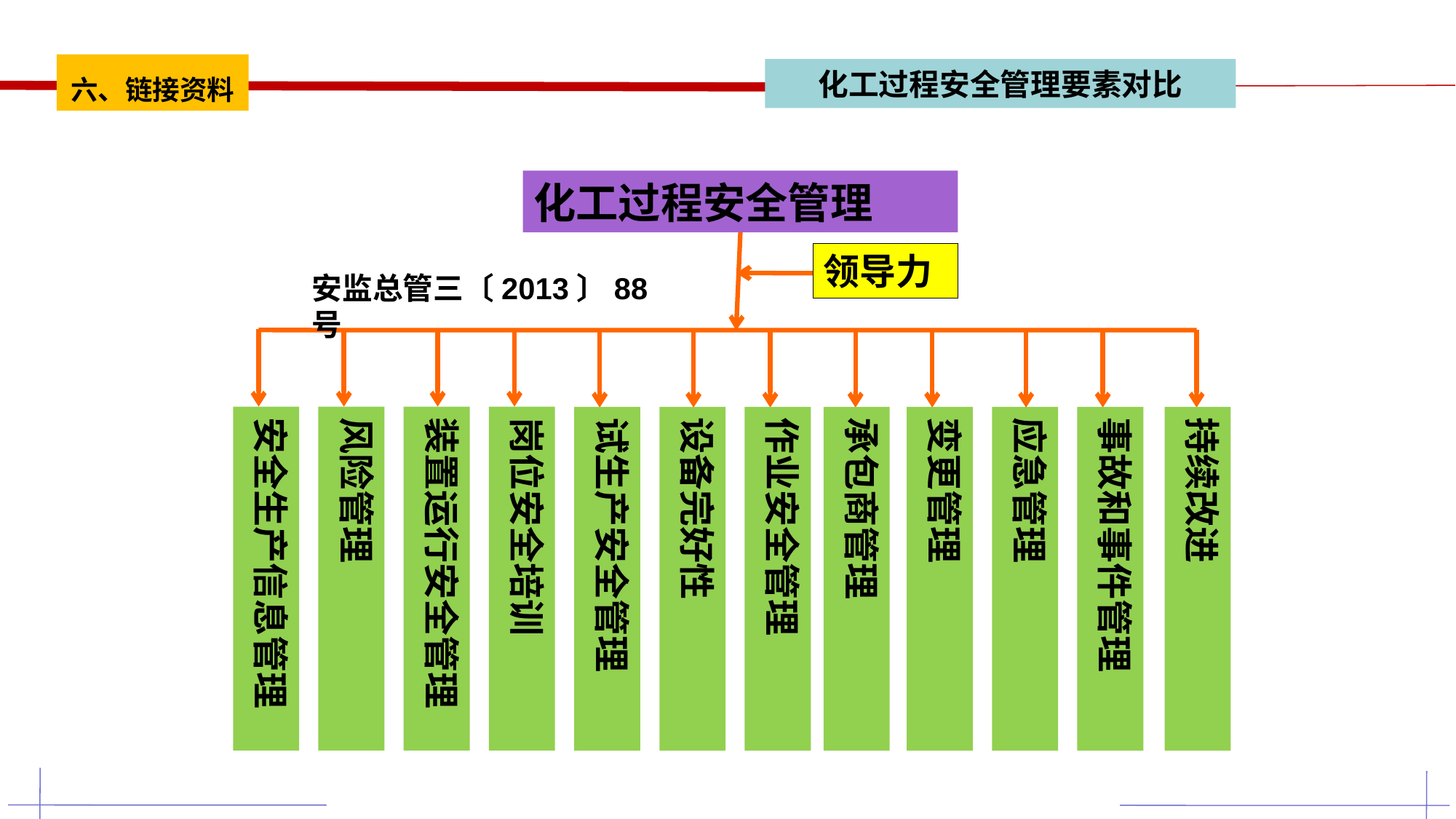

六、链接资料
化工过程安全管理要素对比
化工过程安全管理
领导力
安监总管三〔2013〕88号
安全生产信息管理
风险管理
装置运行安全管理
岗位安全培训
试生产安全管理
设备完好性
作业安全管理
承包商管理
变更管理
应急管理
事故和事件管理
持续改进